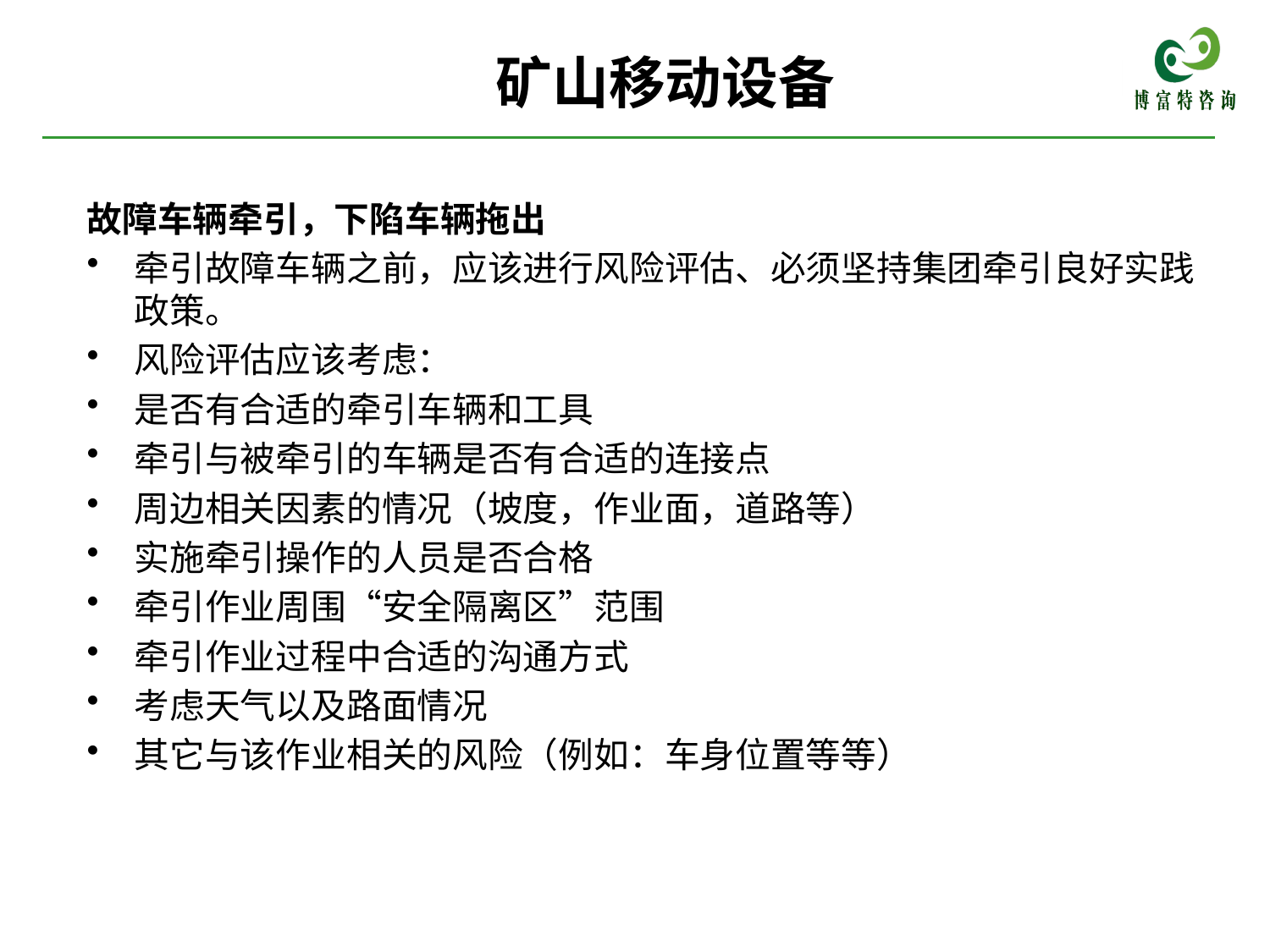

# 矿山移动设备
故障车辆牵引，下陷车辆拖出
牵引故障车辆之前，应该进行风险评估、必须坚持集团牵引良好实践政策。
风险评估应该考虑：
是否有合适的牵引车辆和工具
牵引与被牵引的车辆是否有合适的连接点
周边相关因素的情况（坡度，作业面，道路等）
实施牵引操作的人员是否合格
牵引作业周围“安全隔离区”范围
牵引作业过程中合适的沟通方式
考虑天气以及路面情况
其它与该作业相关的风险（例如：车身位置等等）
20